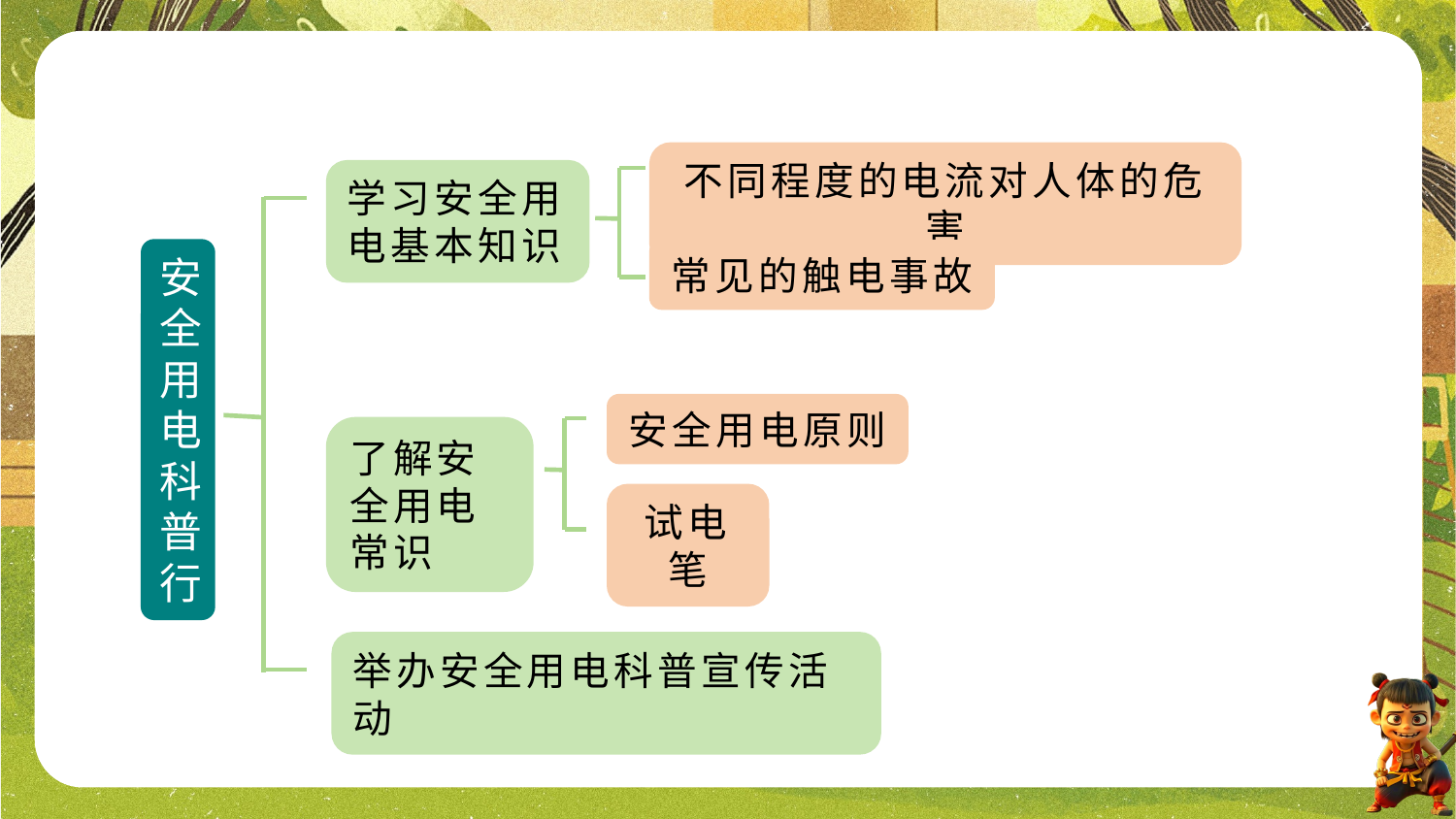

不同程度的电流对人体的危害
学习安全用电基本知识
常见的触电事故
安全用电科普行
安全用电原则
了解安全用电常识
试电笔
举办安全用电科普宣传活动